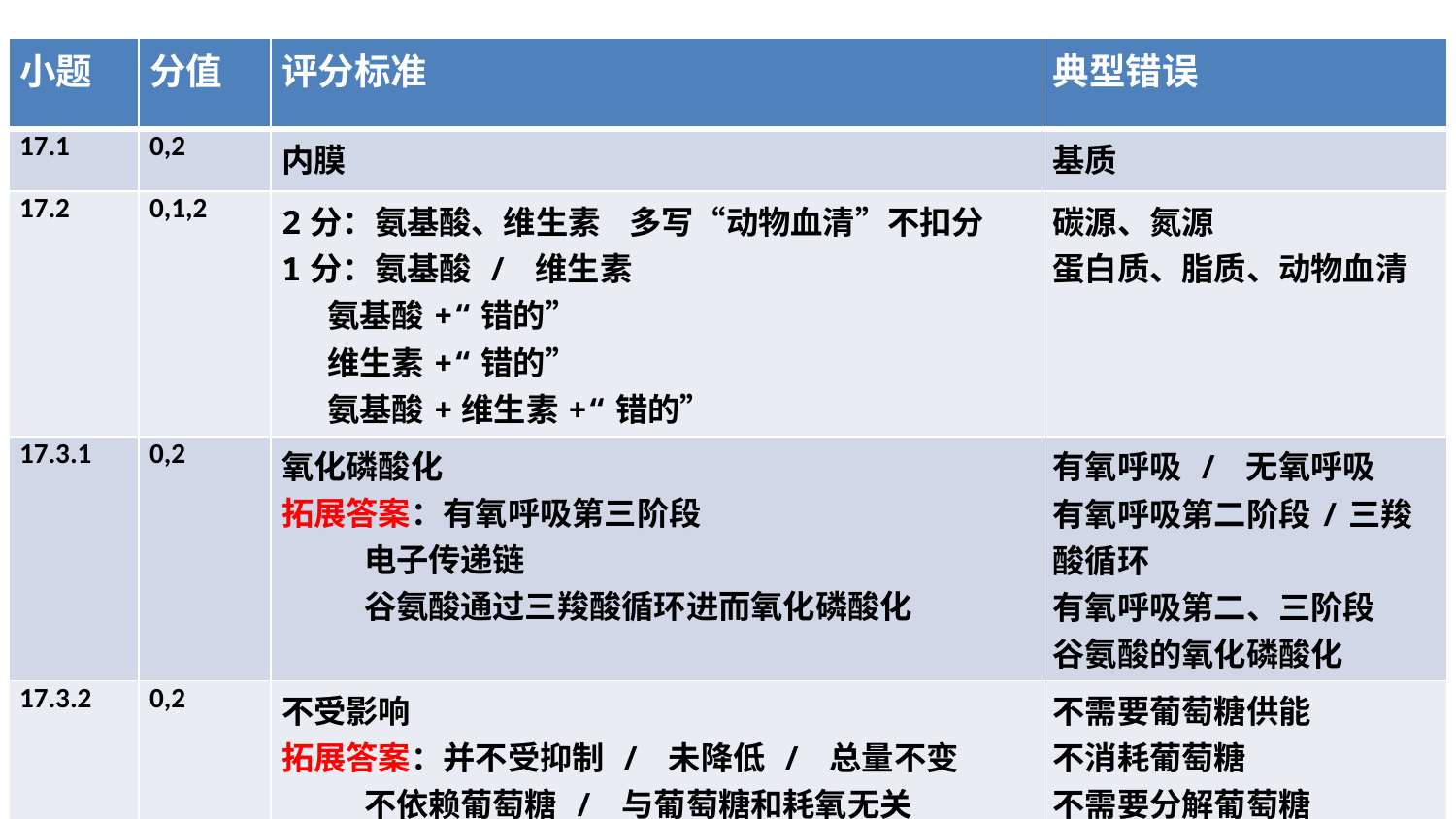

| 小题 | 分值 | 评分标准 | 典型错误 |
| --- | --- | --- | --- |
| 17.1 | 0,2 | 内膜 | 基质 |
| 17.2 | 0,1,2 | 2分：氨基酸、维生素 多写“动物血清”不扣分 1分：氨基酸 / 维生素 氨基酸+“错的” 维生素+“错的” 氨基酸+维生素+“错的” | 碳源、氮源 蛋白质、脂质、动物血清 |
| 17.3.1 | 0,2 | 氧化磷酸化 拓展答案：有氧呼吸第三阶段 电子传递链 谷氨酸通过三羧酸循环进而氧化磷酸化 | 有氧呼吸 / 无氧呼吸 有氧呼吸第二阶段/三羧酸循环 有氧呼吸第二、三阶段 谷氨酸的氧化磷酸化 |
| 17.3.2 | 0,2 | 不受影响 拓展答案：并不受抑制 / 未降低 / 总量不变 不依赖葡萄糖 / 与葡萄糖和耗氧无关 | 不需要葡萄糖供能 不消耗葡萄糖 不需要分解葡萄糖 产生途径一致 |